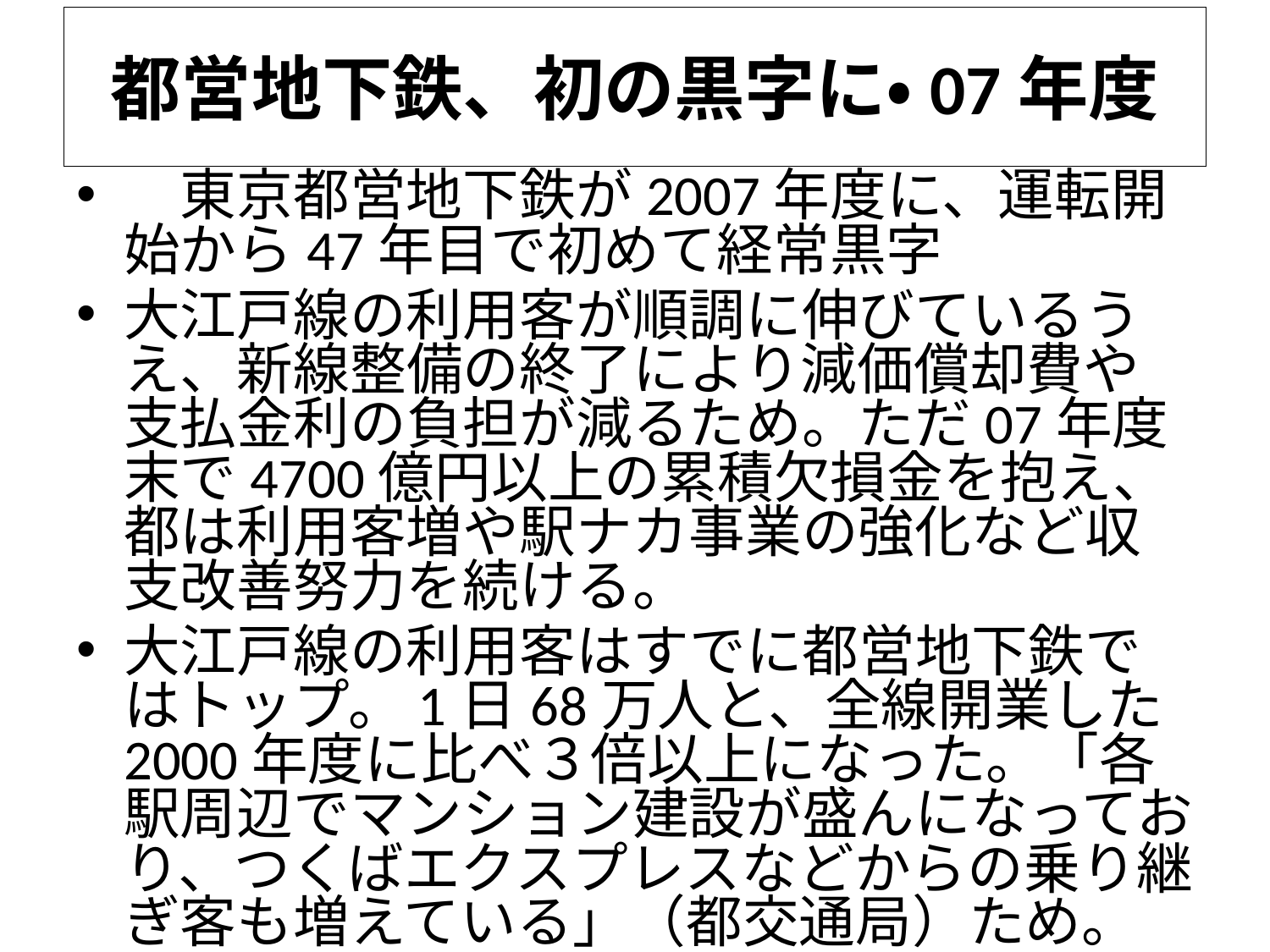

# 都営地下鉄、初の黒字に・07年度
　東京都営地下鉄が2007年度に、運転開始から47年目で初めて経常黒字
大江戸線の利用客が順調に伸びているうえ、新線整備の終了により減価償却費や支払金利の負担が減るため。ただ07年度末で4700億円以上の累積欠損金を抱え、都は利用客増や駅ナカ事業の強化など収支改善努力を続ける。
大江戸線の利用客はすでに都営地下鉄ではトップ。1日68万人と、全線開業した2000年度に比べ３倍以上になった。「各駅周辺でマンション建設が盛んになっており、つくばエクスプレスなどからの乗り継ぎ客も増えている」（都交通局）ため。